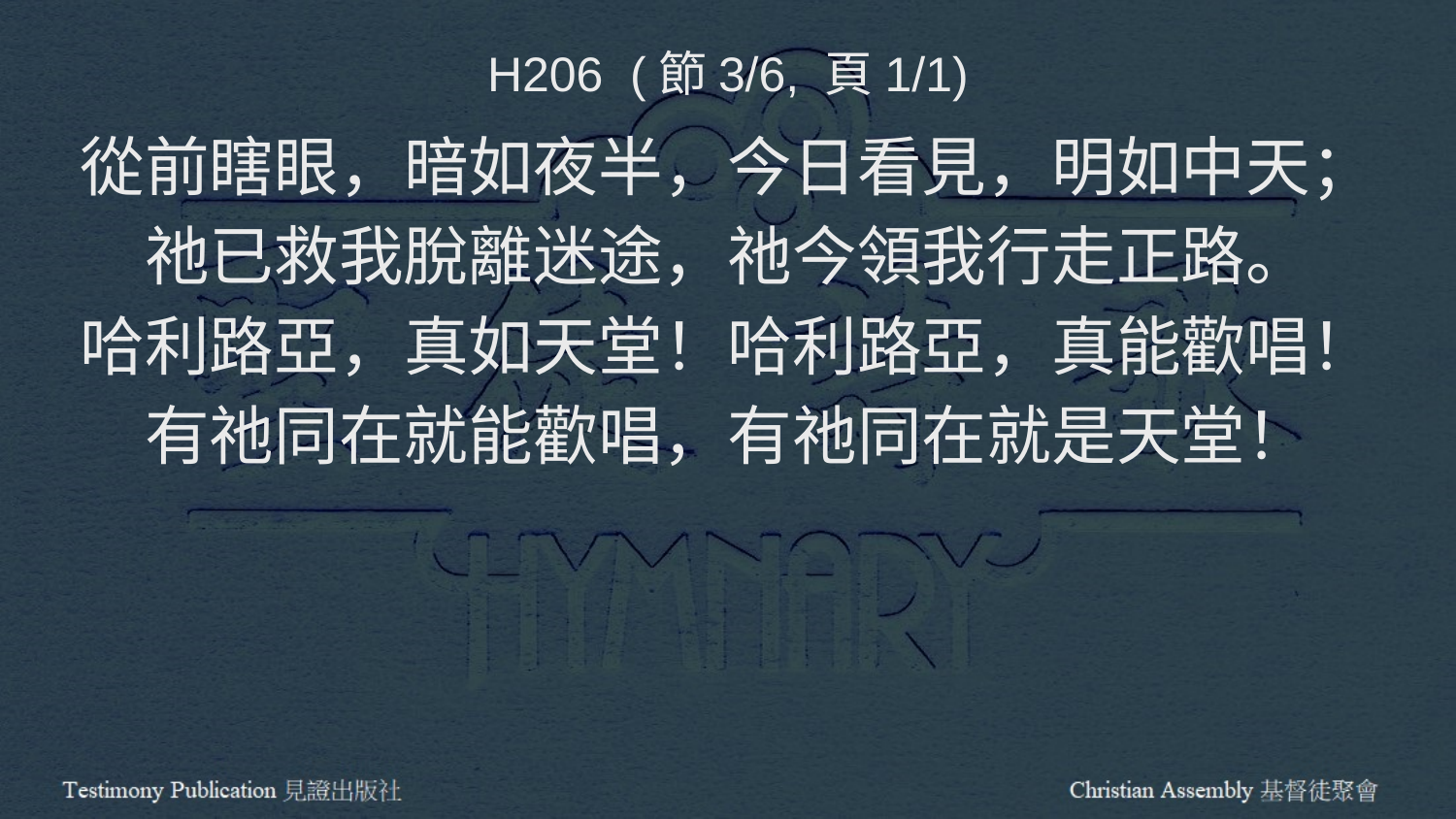

H206  (節3/6, 頁1/1)
從前瞎眼，暗如夜半，今日看見，明如中天；
祂已救我脫離迷途，祂今領我行走正路。
哈利路亞，真如天堂！哈利路亞，真能歡唱！
有祂同在就能歡唱，有祂同在就是天堂！